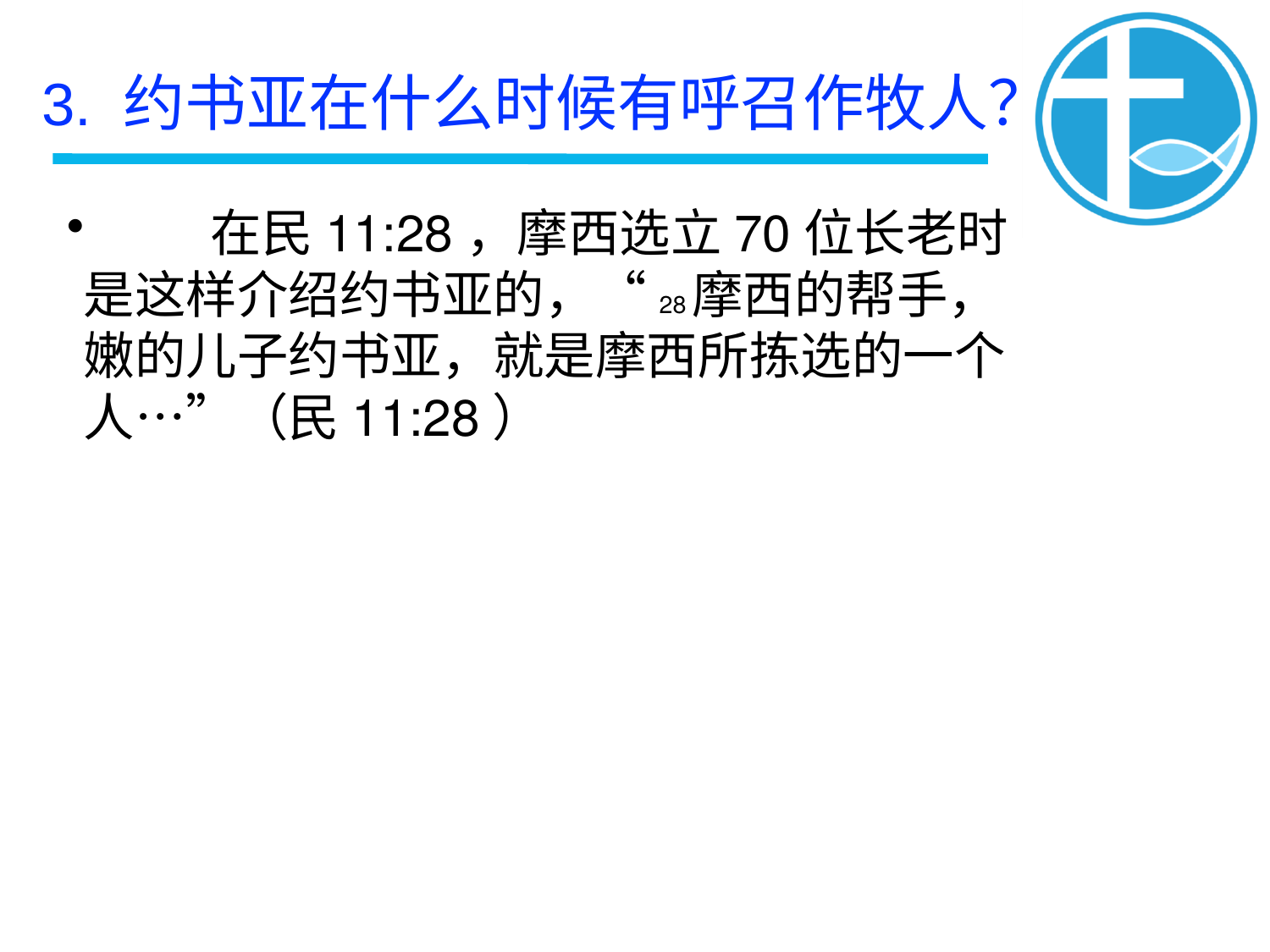

3. 约书亚在什么时候有呼召作牧人？
	在民11:28，摩西选立70位长老时是这样介绍约书亚的，“28摩西的帮手，嫩的儿子约书亚，就是摩西所拣选的一个人…”（民11:28）